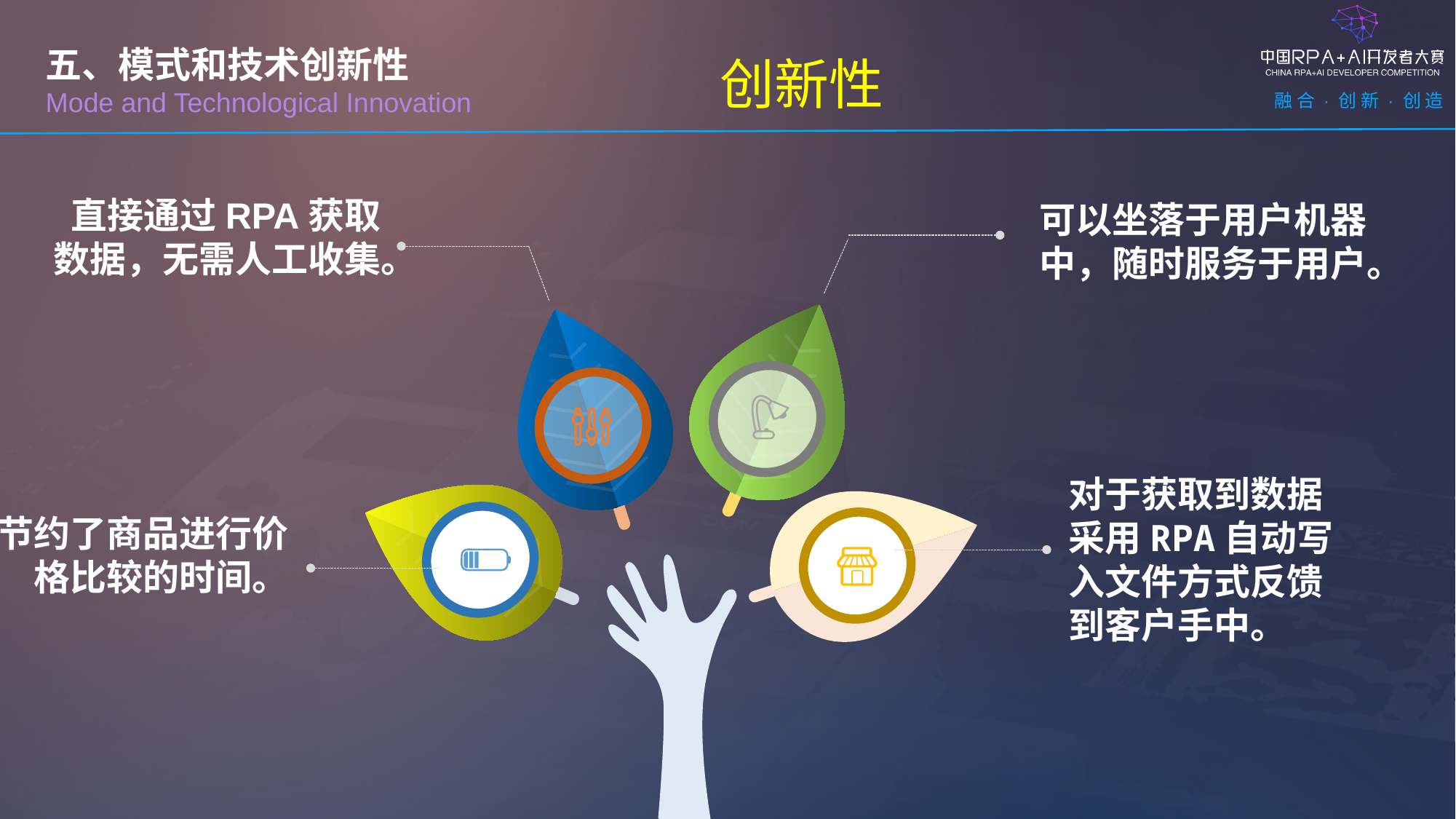

五、模式和技术创新性
Mode and Technological Innovation
创新性

直接通过RPA获取数据，无需人工收集。
可以坐落于用户机器中，随时服务于用户。

对于获取到数据采用RPA自动写入文件方式反馈到客户手中。
节约了商品进行价格比较的时间。